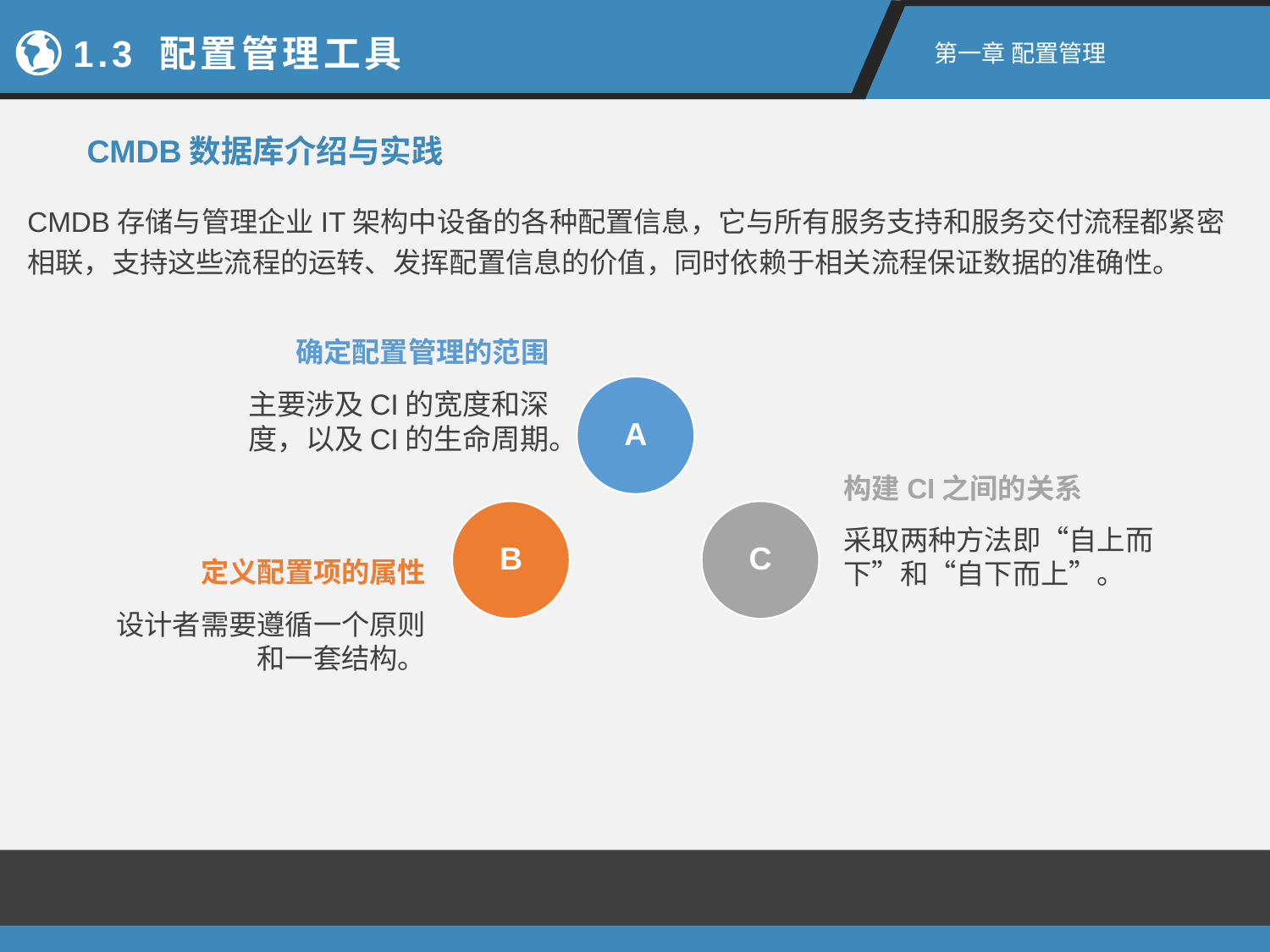

1.3 配置管理工具

第一章 配置管理
CMDB数据库介绍与实践
CMDB存储与管理企业IT架构中设备的各种配置信息，它与所有服务支持和服务交付流程都紧密相联，支持这些流程的运转、发挥配置信息的价值，同时依赖于相关流程保证数据的准确性。
确定配置管理的范围
A
主要涉及CI的宽度和深度，以及CI的生命周期。
构建CI之间的关系
B
C
采取两种方法即“自上而下”和“自下而上”。
定义配置项的属性
设计者需要遵循一个原则和一套结构。